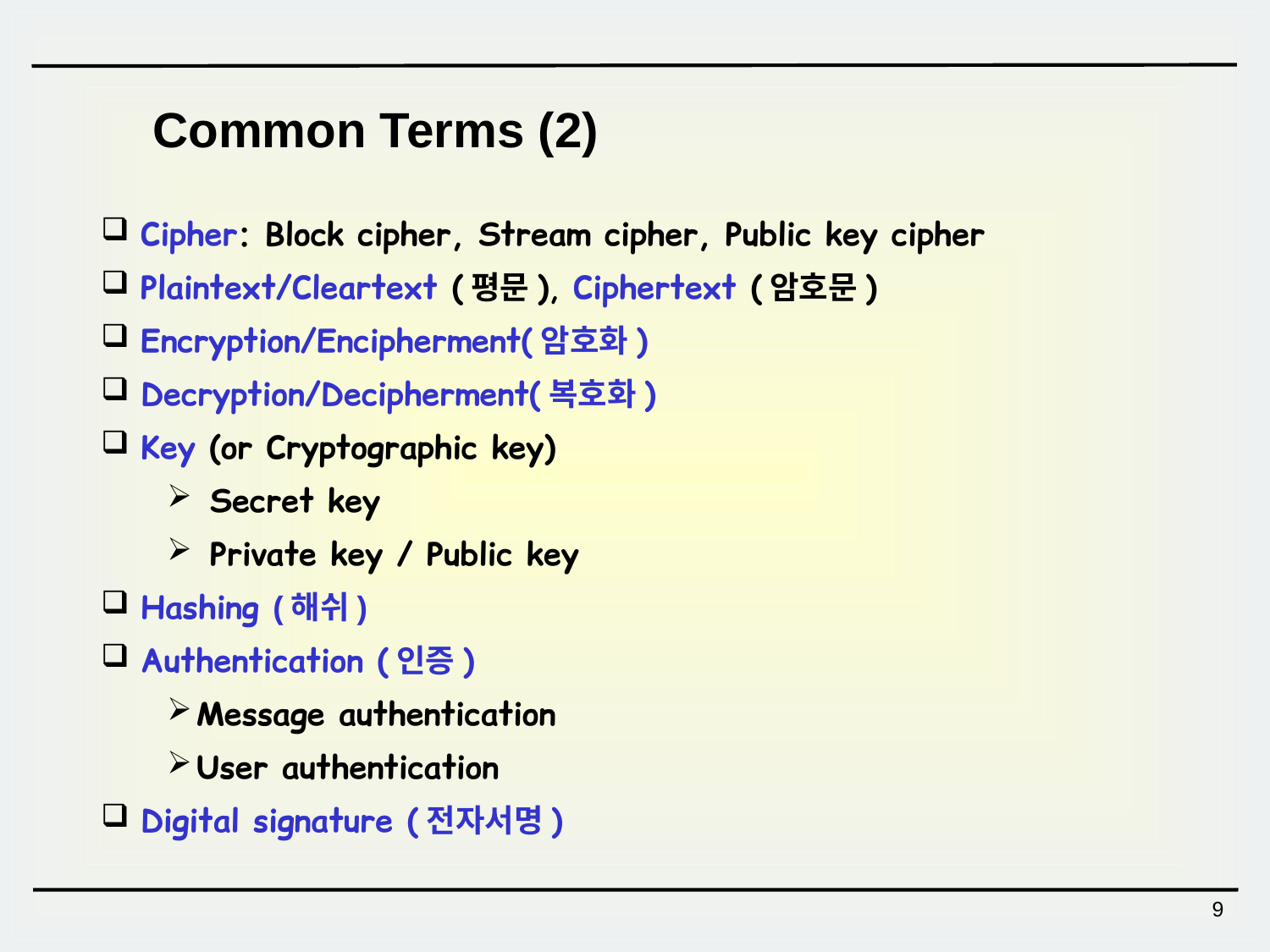

Common Terms (2)
Cipher: Block cipher, Stream cipher, Public key cipher
Plaintext/Cleartext (평문), Ciphertext (암호문)
Encryption/Encipherment(암호화)
Decryption/Decipherment(복호화)
Key (or Cryptographic key)
 Secret key
 Private key / Public key
Hashing (해쉬)
Authentication (인증)
Message authentication
User authentication
Digital signature (전자서명)
9